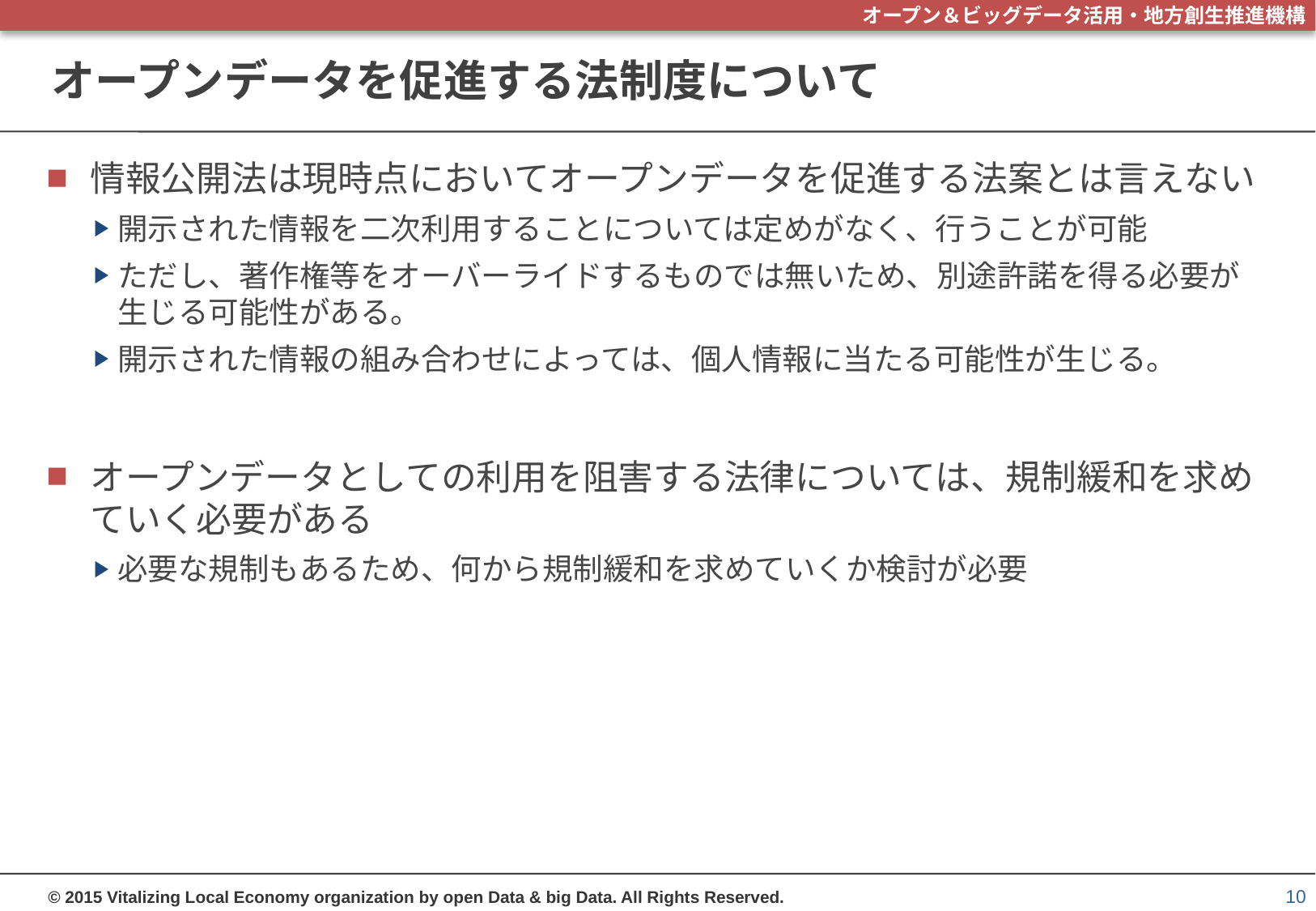

# オープンデータを促進する法制度について
情報公開法は現時点においてオープンデータを促進する法案とは言えない
開示された情報を二次利用することについては定めがなく、行うことが可能
ただし、著作権等をオーバーライドするものでは無いため、別途許諾を得る必要が生じる可能性がある。
開示された情報の組み合わせによっては、個人情報に当たる可能性が生じる。

オープンデータとしての利用を阻害する法律については、規制緩和を求めていく必要がある
必要な規制もあるため、何から規制緩和を求めていくか検討が必要
10